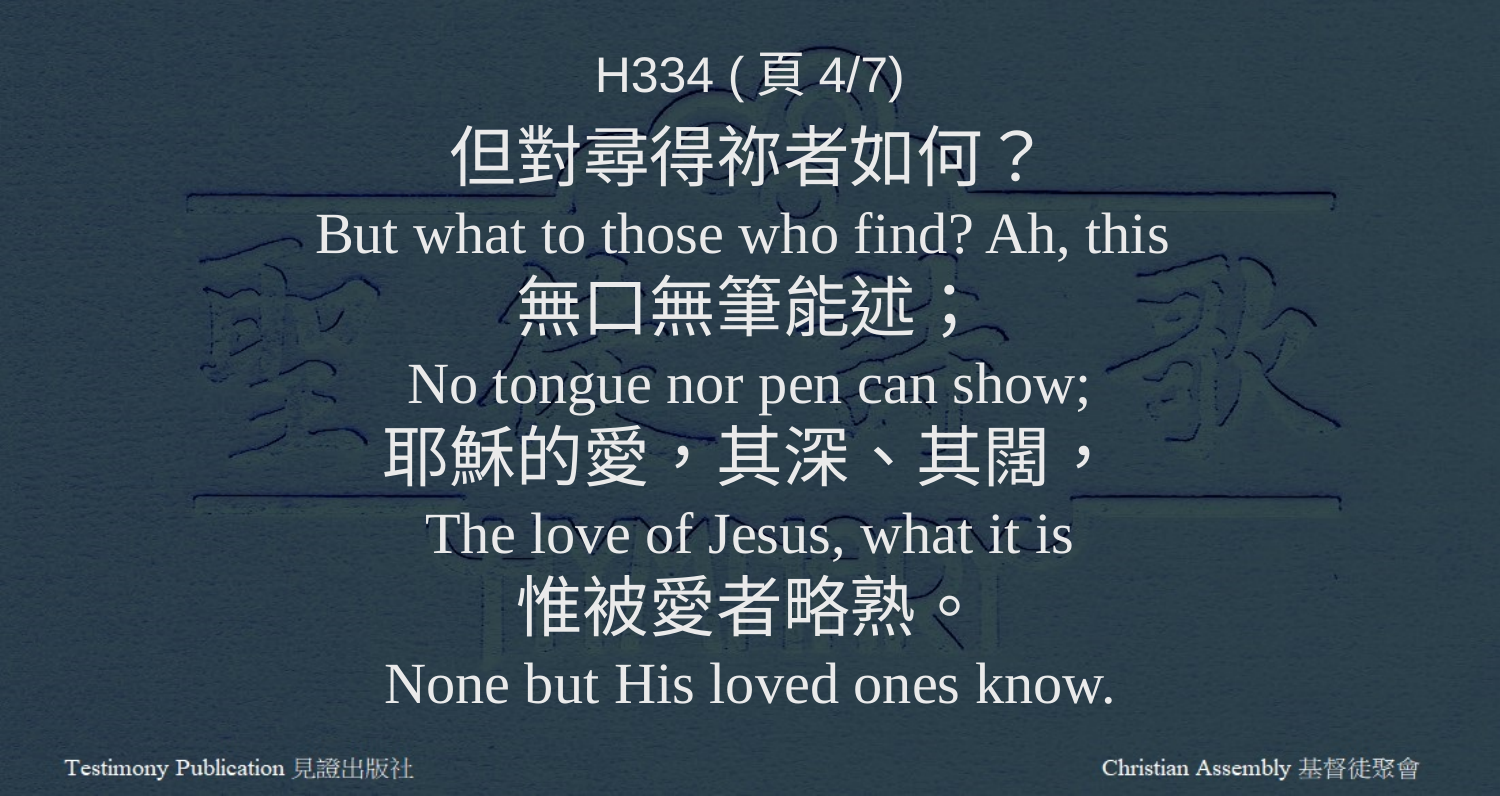

H334 (頁4/7)
但對尋得祢者如何？
But what to those who find? Ah, this
無口無筆能述；
No tongue nor pen can show;
耶穌的愛，其深、其闊，
The love of Jesus, what it is
惟被愛者略熟。
None but His loved ones know.